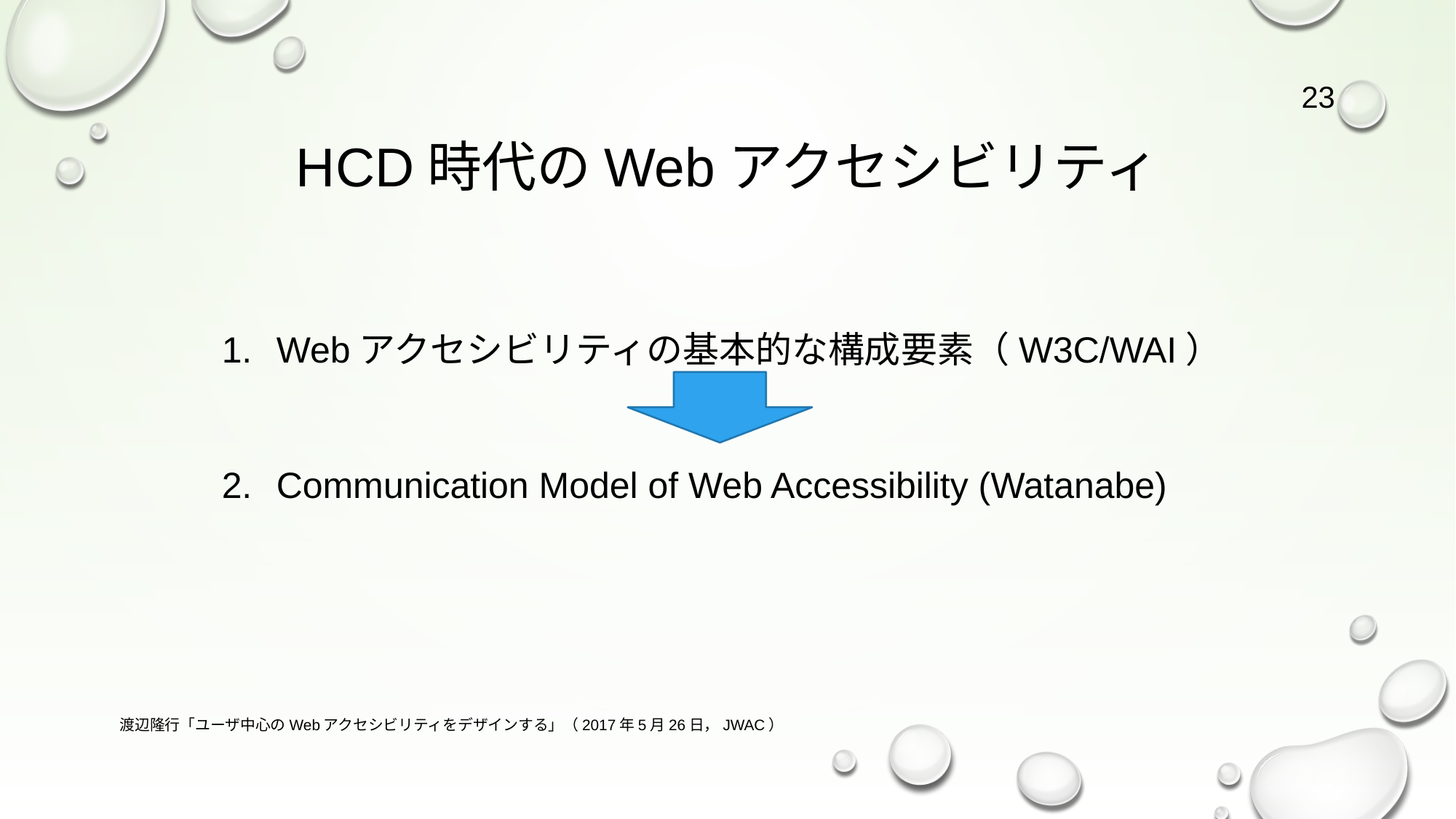

# HCD時代のWebアクセシビリティ
23
Webアクセシビリティの基本的な構成要素（W3C/WAI）

Communication Model of Web Accessibility (Watanabe)

渡辺隆行「ユーザ中心のWebアクセシビリティをデザインする」（2017年5月26日，JWAC）